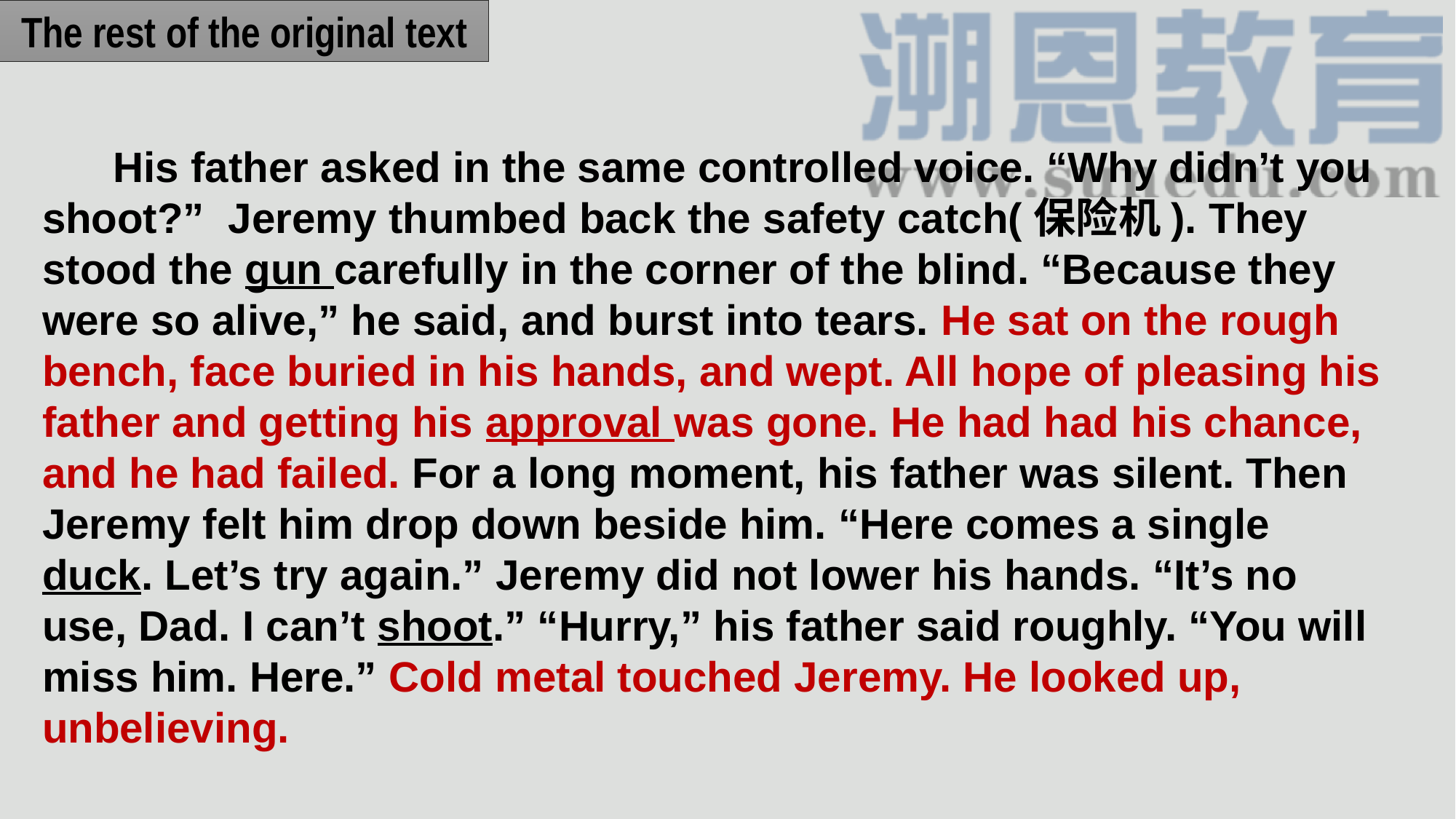

The rest of the original text
      His father asked in the same controlled voice. “Why didn’t you shoot?”  Jeremy thumbed back the safety catch(保险机). They stood the gun carefully in the corner of the blind. “Because they were so alive,” he said, and burst into tears. He sat on the rough bench, face buried in his hands, and wept. All hope of pleasing his father and getting his approval was gone. He had had his chance, and he had failed. For a long moment, his father was silent. Then Jeremy felt him drop down beside him. “Here comes a single duck. Let’s try again.” Jeremy did not lower his hands. “It’s no use, Dad. I can’t shoot.” “Hurry,” his father said roughly. “You will miss him. Here.” Cold metal touched Jeremy. He looked up, unbelieving.